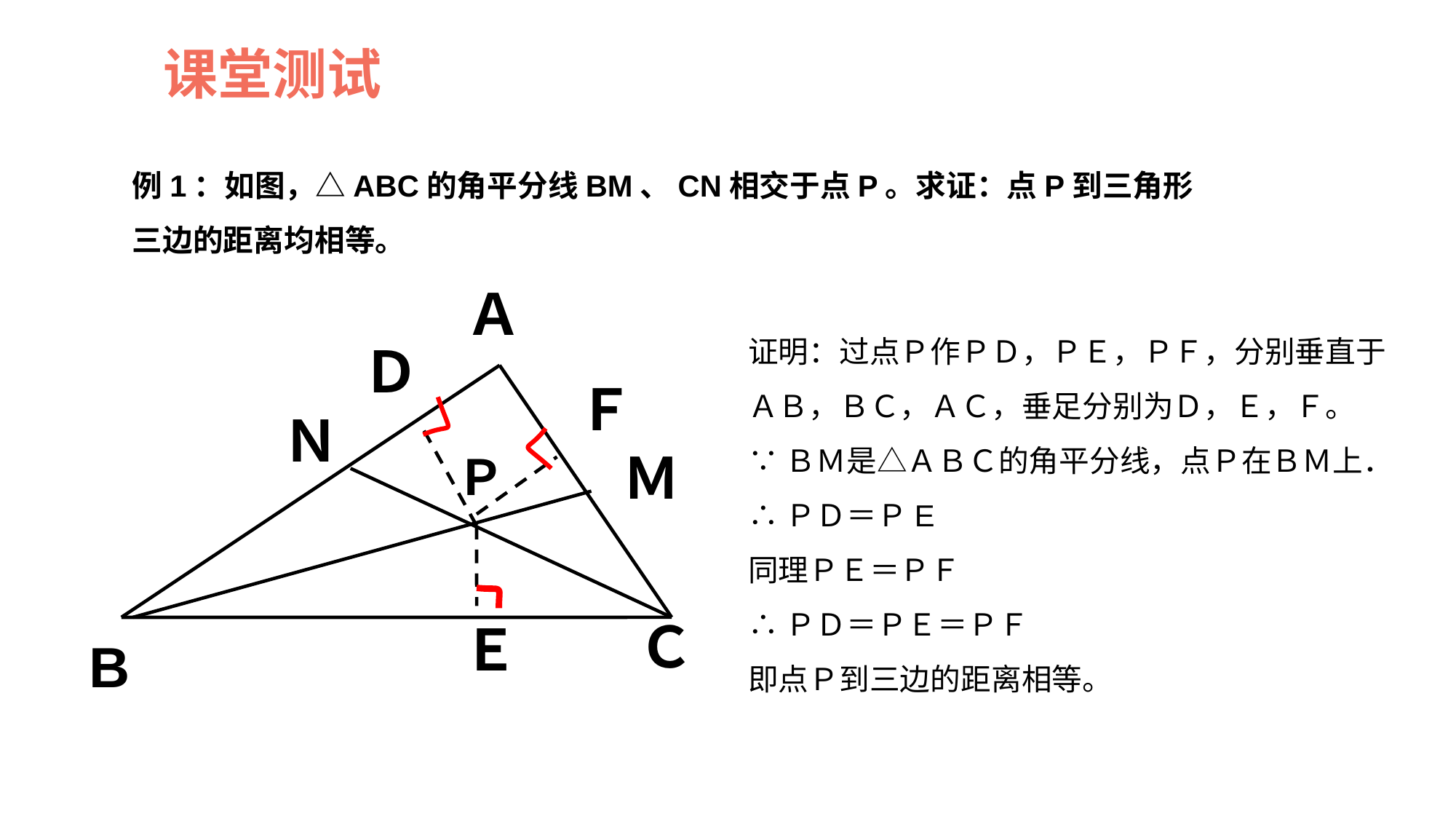

课堂测试
例1：如图，△ABC的角平分线BM、CN相交于点P。求证：点P到三角形三边的距离均相等。
Ａ
证明：过点Ｐ作ＰＤ，ＰＥ，ＰＦ，分别垂直于ＡＢ，ＢＣ，ＡＣ，垂足分别为Ｄ，Ｅ，Ｆ。
∵ＢＭ是△ＡＢＣ的角平分线，点Ｐ在ＢＭ上．
∴ＰＤ＝ＰE
同理ＰＥ＝ＰＦ
∴ＰＤ＝ＰＥ＝ＰＦ
即点Ｐ到三边的距离相等。
Ｄ

Ｆ
Ｎ

Ｍ
Ｐ

Ｃ
Ｅ

B